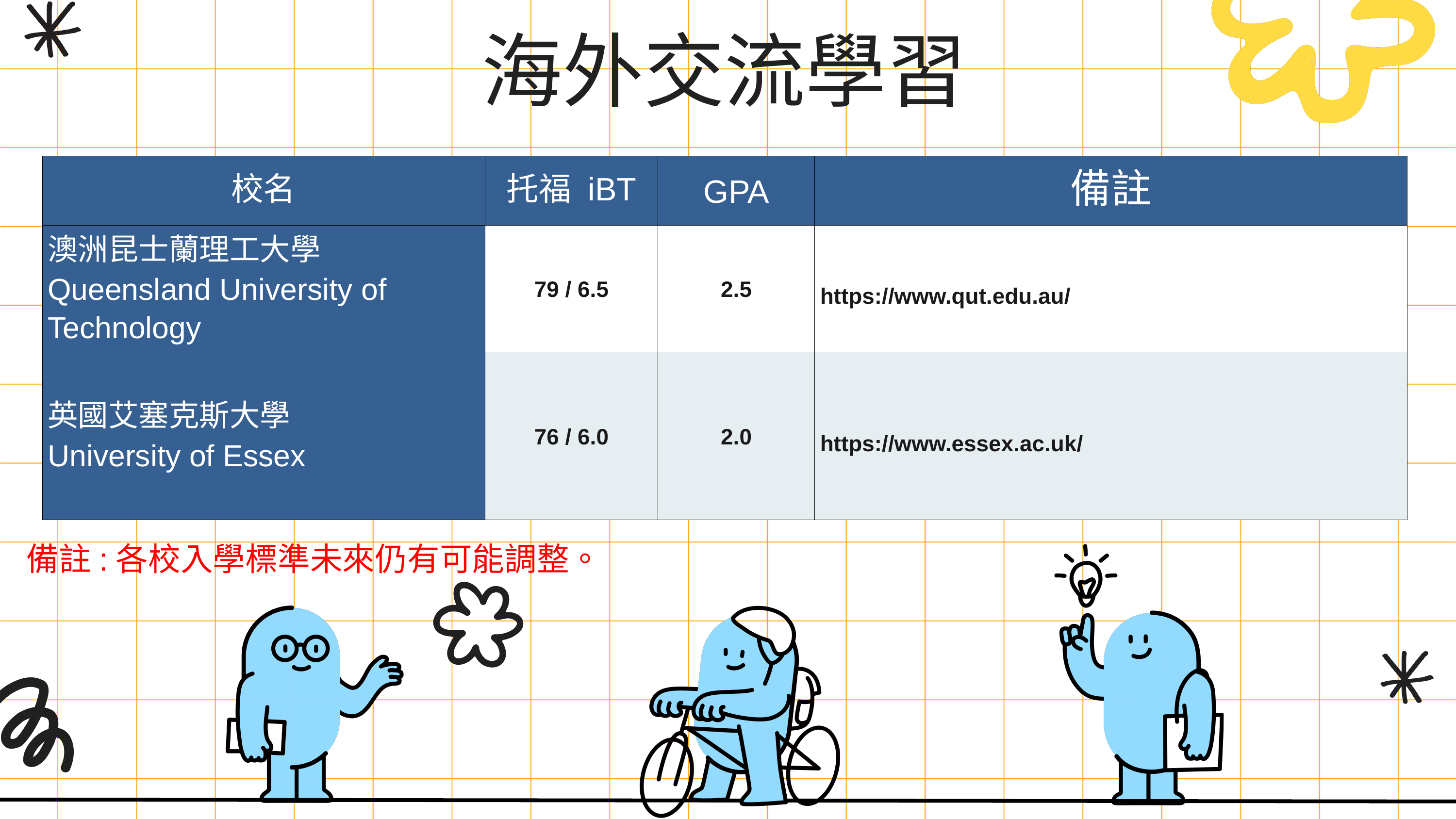

海外交流學習
| 校名 | 托福 iBT | GPA | 備註 |
| --- | --- | --- | --- |
| 澳洲昆士蘭理工大學 Queensland University of Technology | 79 / 6.5 | 2.5 | https://www.qut.edu.au/ |
| 英國艾塞克斯大學 University of Essex | 76 / 6.0 | 2.0 | https://www.essex.ac.uk/ |
備註:各校入學標準未來仍有可能調整。